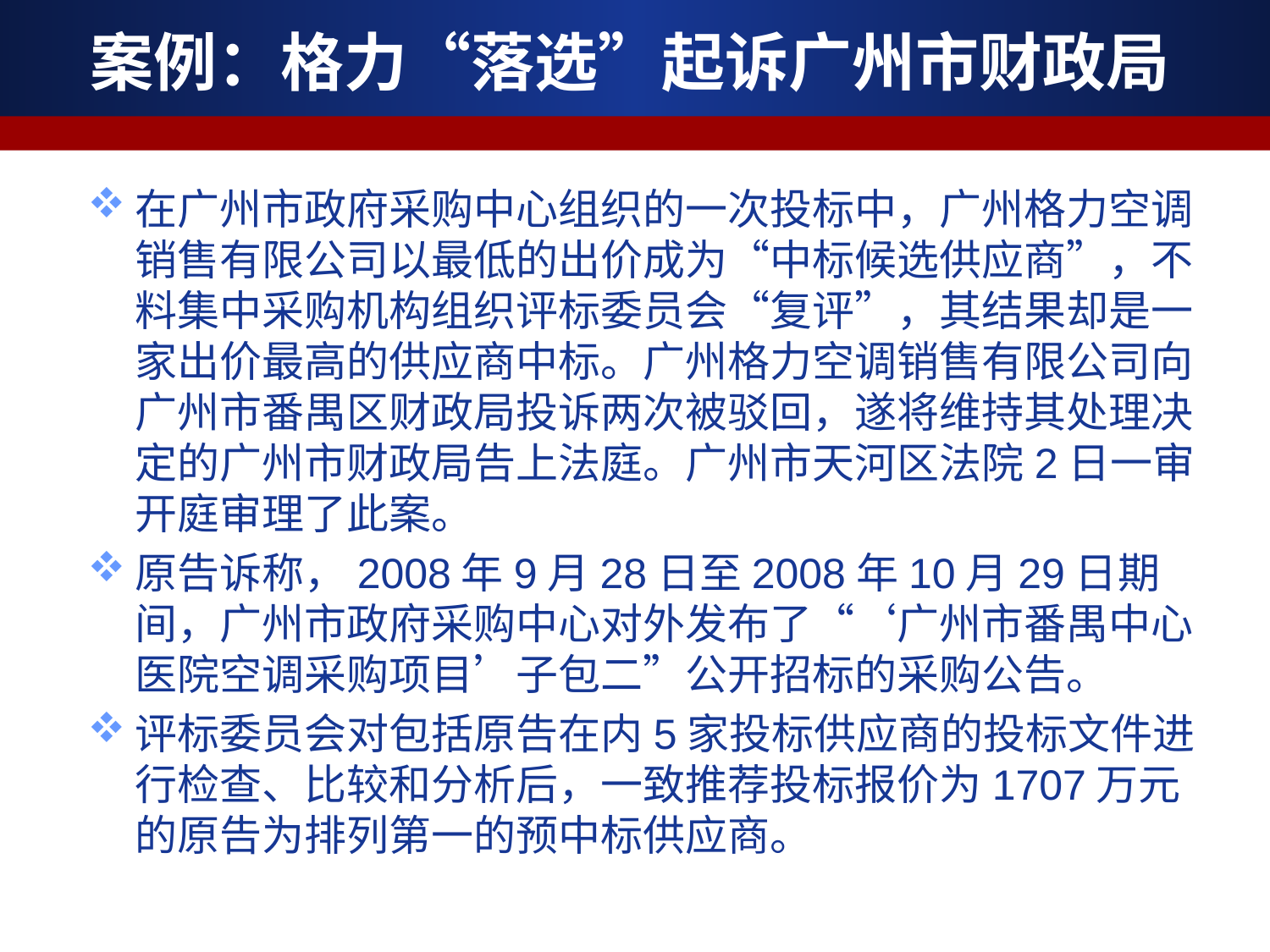

案例：格力“落选”起诉广州市财政局
在广州市政府采购中心组织的一次投标中，广州格力空调销售有限公司以最低的出价成为“中标候选供应商”，不料集中采购机构组织评标委员会“复评”，其结果却是一家出价最高的供应商中标。广州格力空调销售有限公司向广州市番禺区财政局投诉两次被驳回，遂将维持其处理决定的广州市财政局告上法庭。广州市天河区法院2日一审开庭审理了此案。
原告诉称，2008年9月28日至2008年10月29日期间，广州市政府采购中心对外发布了“‘广州市番禺中心医院空调采购项目’子包二”公开招标的采购公告。
评标委员会对包括原告在内5家投标供应商的投标文件进行检查、比较和分析后，一致推荐投标报价为1707万元的原告为排列第一的预中标供应商。